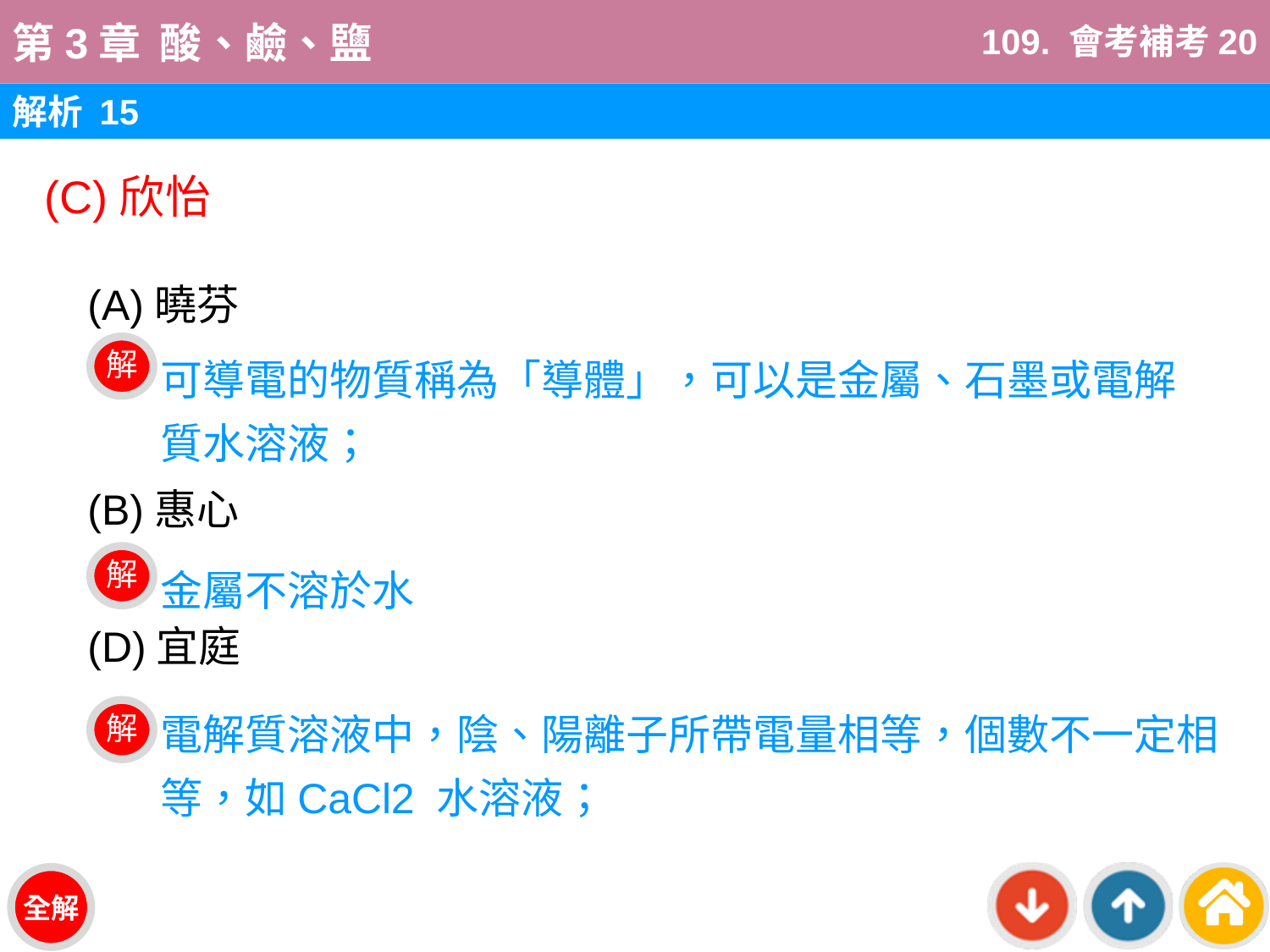

109. 會考補考20
解析 15
(C)欣怡
(A)曉芬

(B)惠心

(D)宜庭
可導電的物質稱為「導體」，可以是金屬、石墨或電解質水溶液；
解
金屬不溶於水
解
電解質溶液中，陰、陽離子所帶電量相等，個數不一定相等，如CaCl2 水溶液；
解
全解